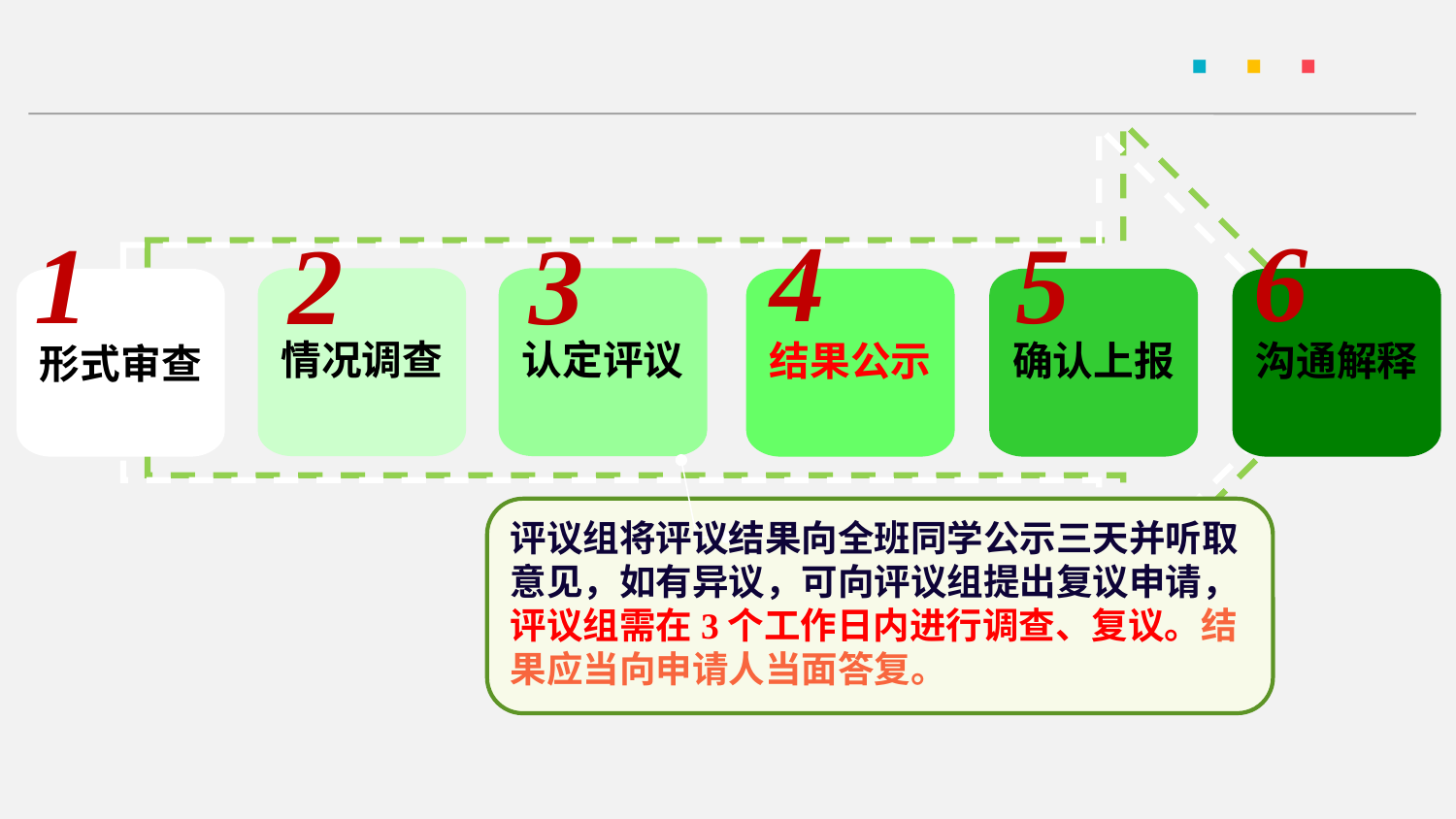

4
6
1
5
2
3
情况调查
认定评议
形式审查
结果公示
确认上报
沟通解释

评议组将评议结果向全班同学公示三天并听取意见，如有异议，可向评议组提出复议申请，评议组需在3个工作日内进行调查、复议。结果应当向申请人当面答复。